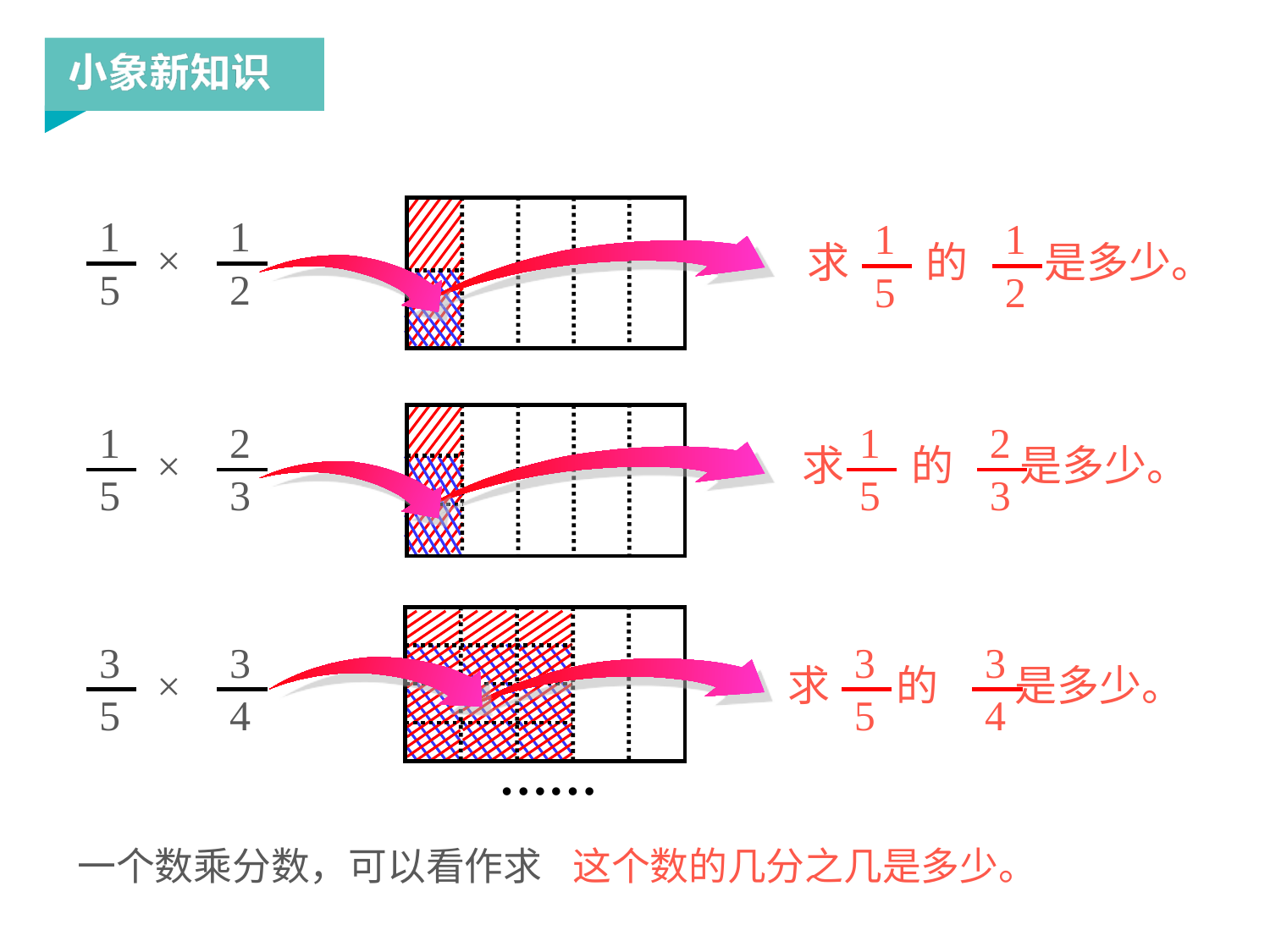

1
5
1
2
×
1
5
1
2
求        的        是多少。

1
5
2
3
×
1
5
2
3
求       的       是多少。

3
5
3
4
×
3
5
3
4
求       的        是多少。
……
一个数乘分数，可以看作求
这个数的几分之几是多少。